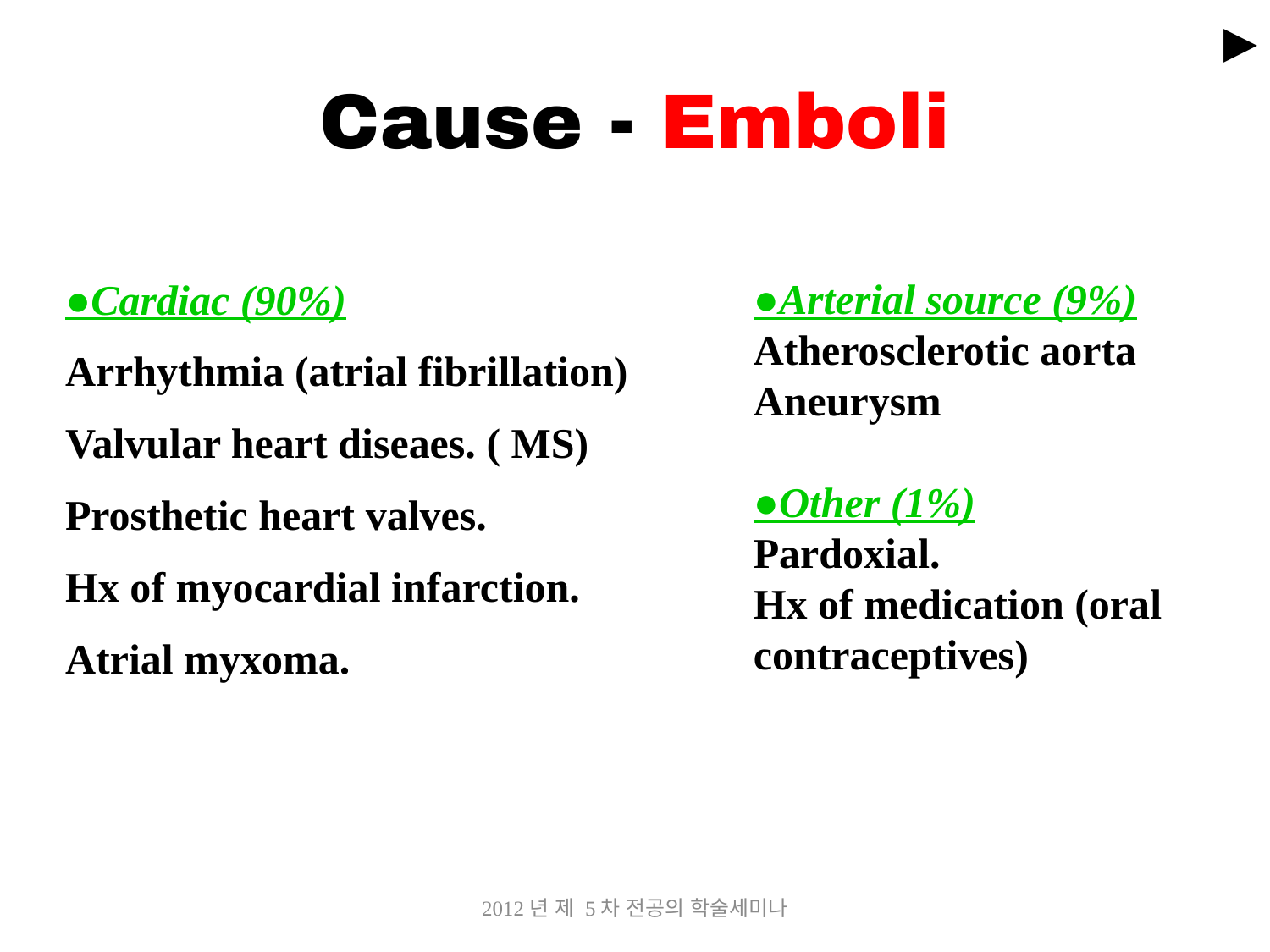

►
# Cause - Emboli
●Arterial source (9%)
Atherosclerotic aorta
Aneurysm

●Other (1%)
Pardoxial.
Hx of medication (oral contraceptives)
●Cardiac (90%)
Arrhythmia (atrial fibrillation)
Valvular heart diseaes. ( MS)
Prosthetic heart valves.
Hx of myocardial infarction.
Atrial myxoma.

2012년 제 5차 전공의 학술세미나